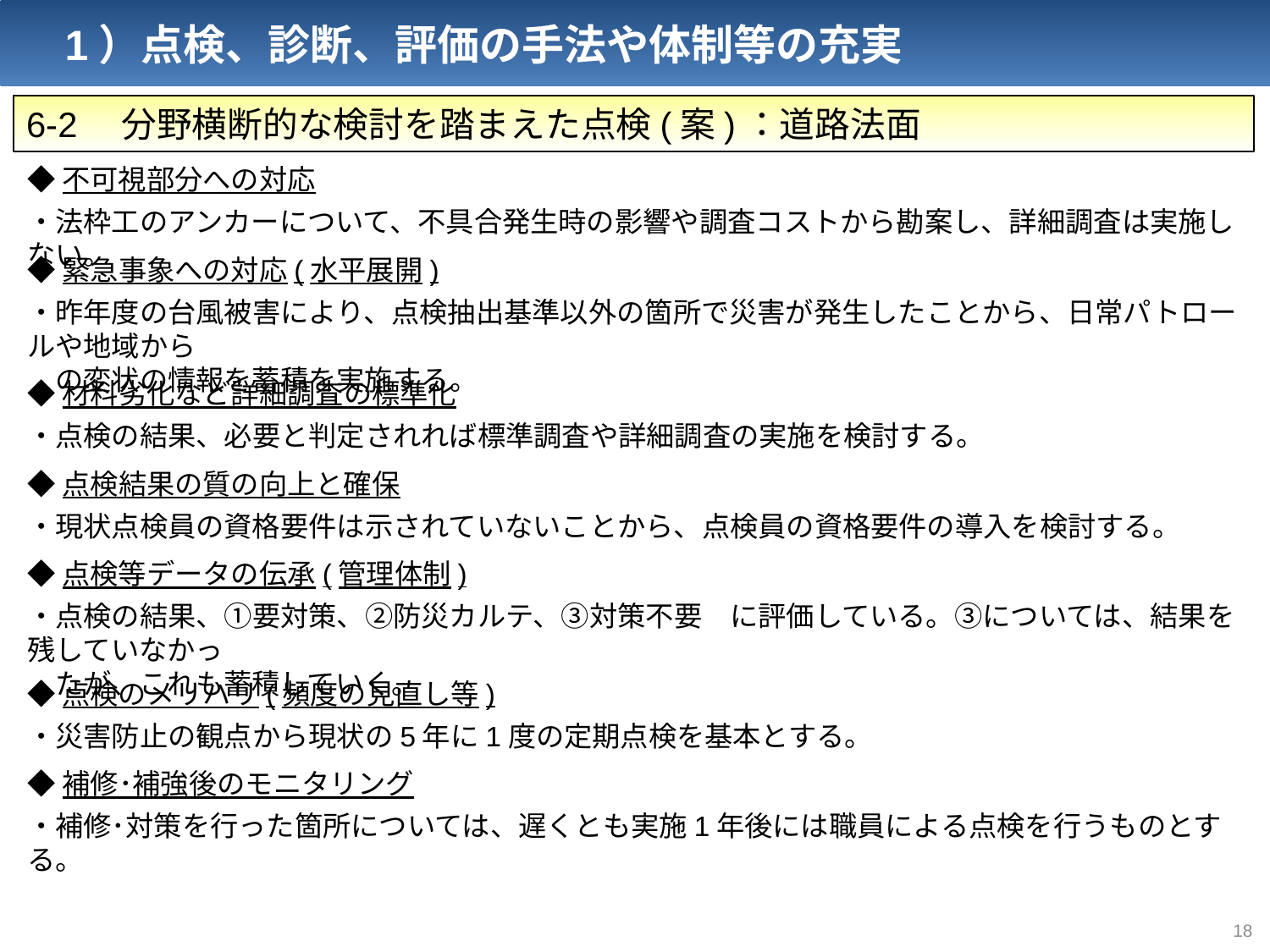

1）点検、診断、評価の手法や体制等の充実
6-2　分野横断的な検討を踏まえた点検(案)：道路法面
◆不可視部分への対応

・法枠工のアンカーについて、不具合発生時の影響や調査コストから勘案し、詳細調査は実施しない。
◆緊急事象への対応(水平展開)

・昨年度の台風被害により、点検抽出基準以外の箇所で災害が発生したことから、日常パトロールや地域から
　の変状の情報を蓄積を実施する。
◆材料劣化など詳細調査の標準化

・点検の結果、必要と判定されれば標準調査や詳細調査の実施を検討する。
◆点検結果の質の向上と確保

・現状点検員の資格要件は示されていないことから、点検員の資格要件の導入を検討する。
◆点検等データの伝承(管理体制)

・点検の結果、①要対策、②防災カルテ、③対策不要　に評価している。③については、結果を残していなかっ
　たが、これも蓄積していく。
◆点検のメリハリ(頻度の見直し等)

・災害防止の観点から現状の5年に1度の定期点検を基本とする。
◆補修･補強後のモニタリング

・補修･対策を行った箇所については、遅くとも実施1年後には職員による点検を行うものとする。
18